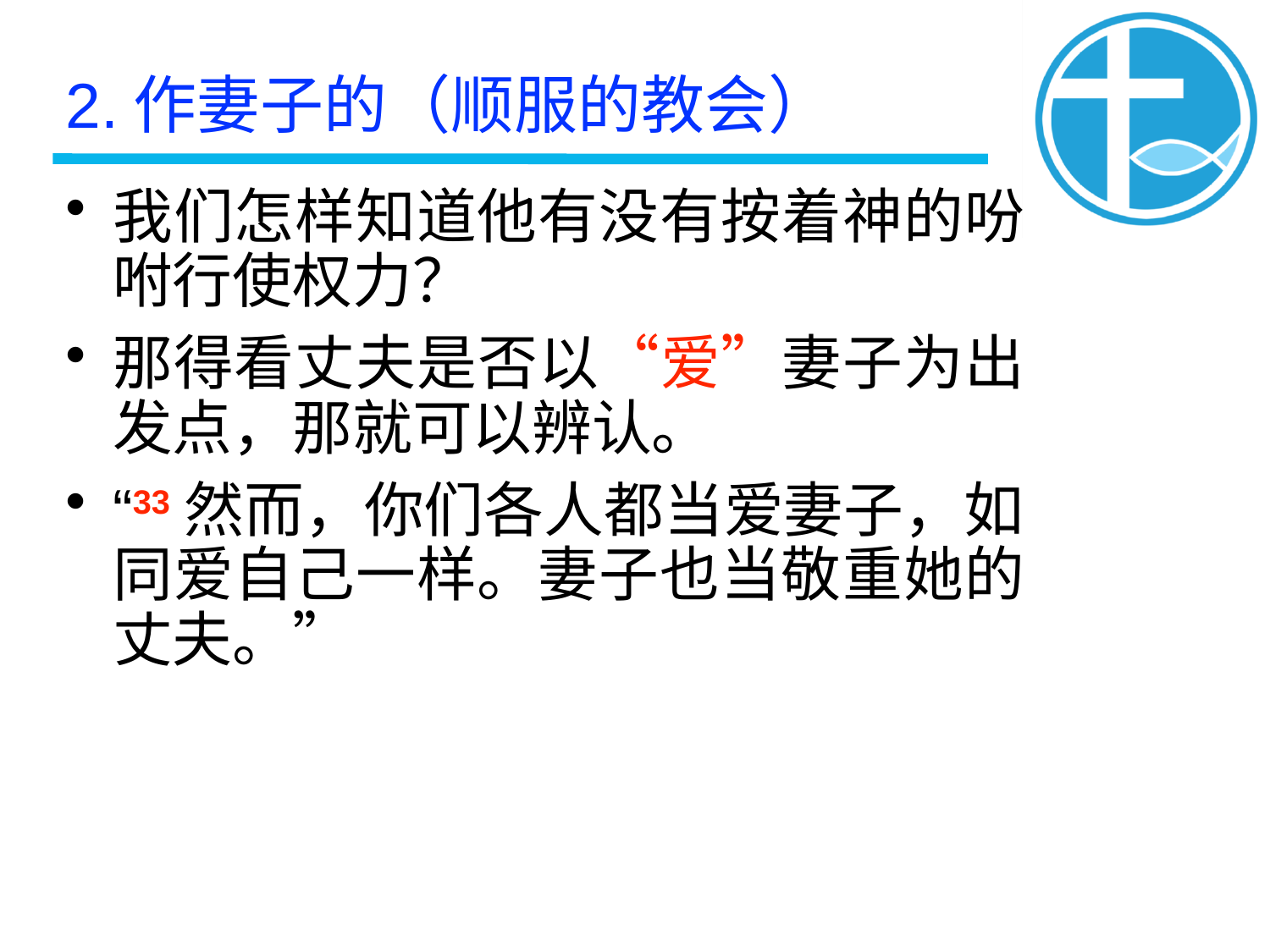

2.作妻子的（顺服的教会）
我们怎样知道他有没有按着神的吩咐行使权力？
那得看丈夫是否以“爱”妻子为出发点，那就可以辨认。
“33然而，你们各人都当爱妻子，如同爱自己一样。妻子也当敬重她的丈夫。”